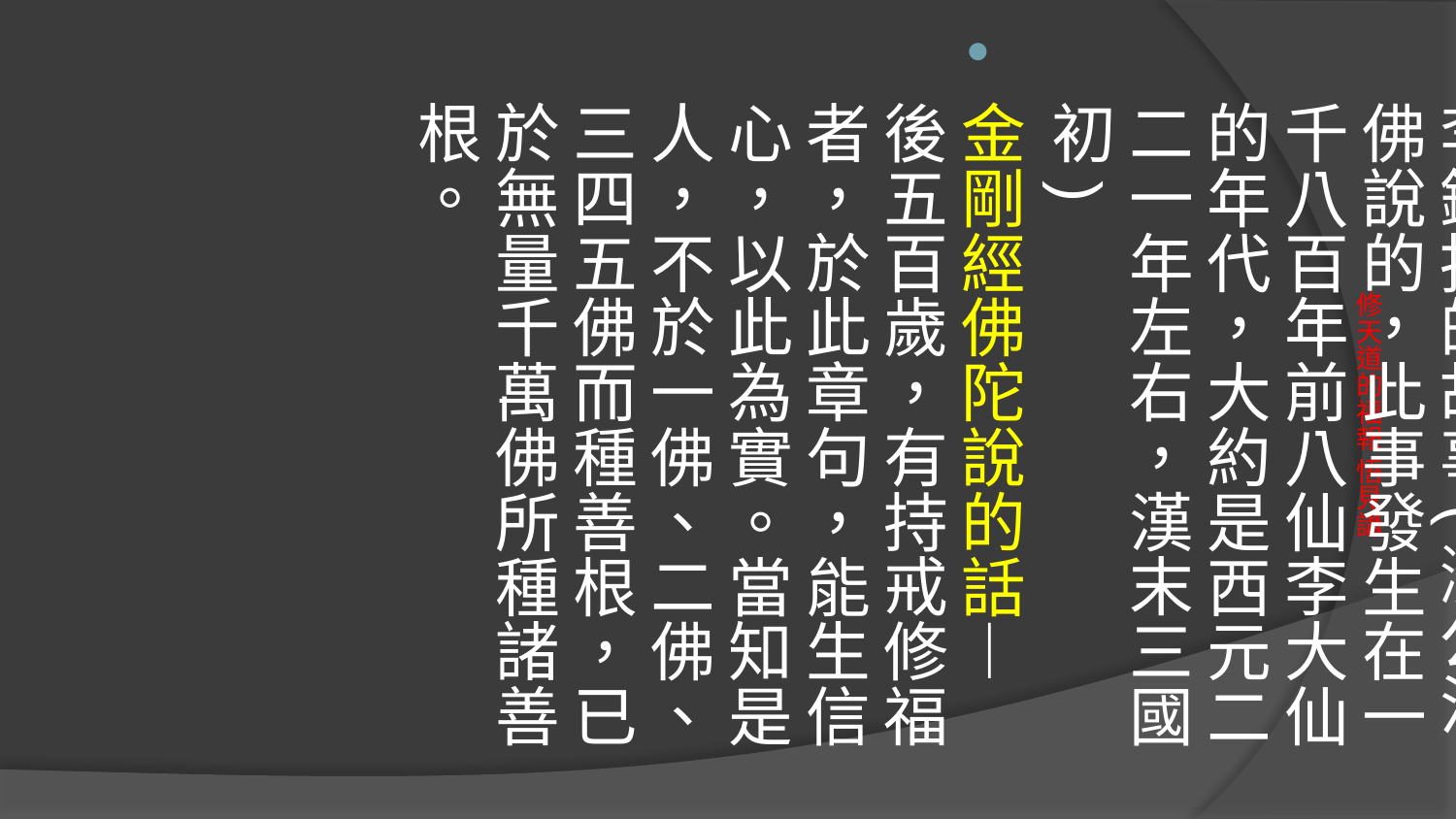

屍體也能做功德—現代李鐵拐的故事(濟公活佛說的，此事發生在一千八百年前八仙李大仙的年代，大約是西元二二一年左右，漢末三國初)
金剛經佛陀說的話—   後五百歲，有持戒修福者，於此章句，能生信心，以此為實。當知是人，不於一佛、二佛、三四五佛而種善根，已於無量千萬佛所種諸善根。

# 修天道的福報 悟見講